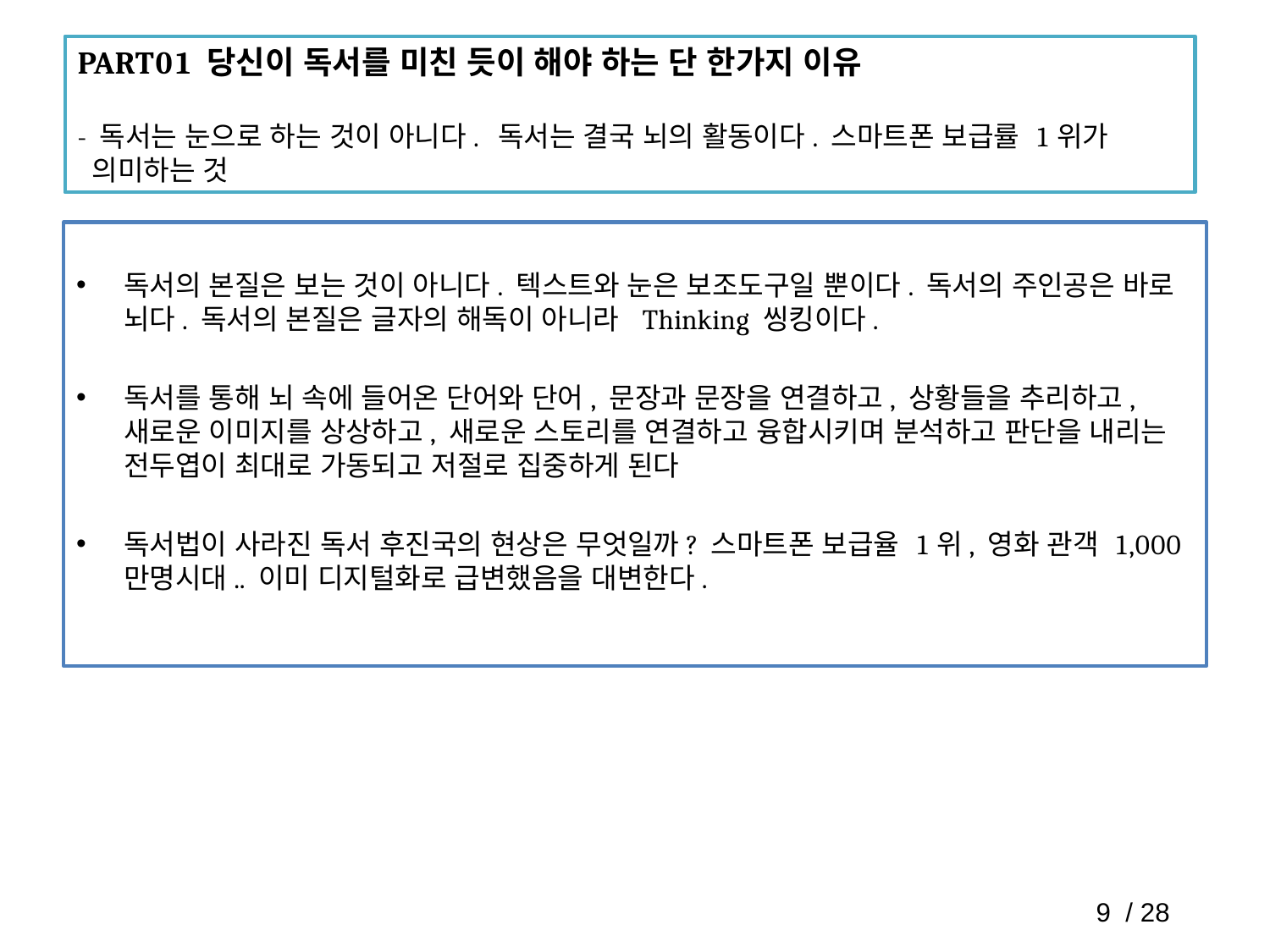

PART01 당신이 독서를 미친 듯이 해야 하는 단 한가지 이유
- 독서는 눈으로 하는 것이 아니다.  독서는 결국 뇌의 활동이다. 스마트폰 보급률 1위가
 의미하는 것

독서의 본질은 보는 것이 아니다. 텍스트와 눈은 보조도구일 뿐이다. 독서의 주인공은 바로 뇌다. 독서의 본질은 글자의 해독이 아니라  Thinking 씽킹이다.

독서를 통해 뇌 속에 들어온 단어와 단어, 문장과 문장을 연결하고, 상황들을 추리하고, 새로운 이미지를 상상하고, 새로운 스토리를 연결하고 융합시키며 분석하고 판단을 내리는 전두엽이 최대로 가동되고 저절로 집중하게 된다

독서법이 사라진 독서 후진국의 현상은 무엇일까? 스마트폰 보급율 1위, 영화 관객 1,000만명시대.. 이미 디지털화로 급변했음을 대변한다.

9  / 28